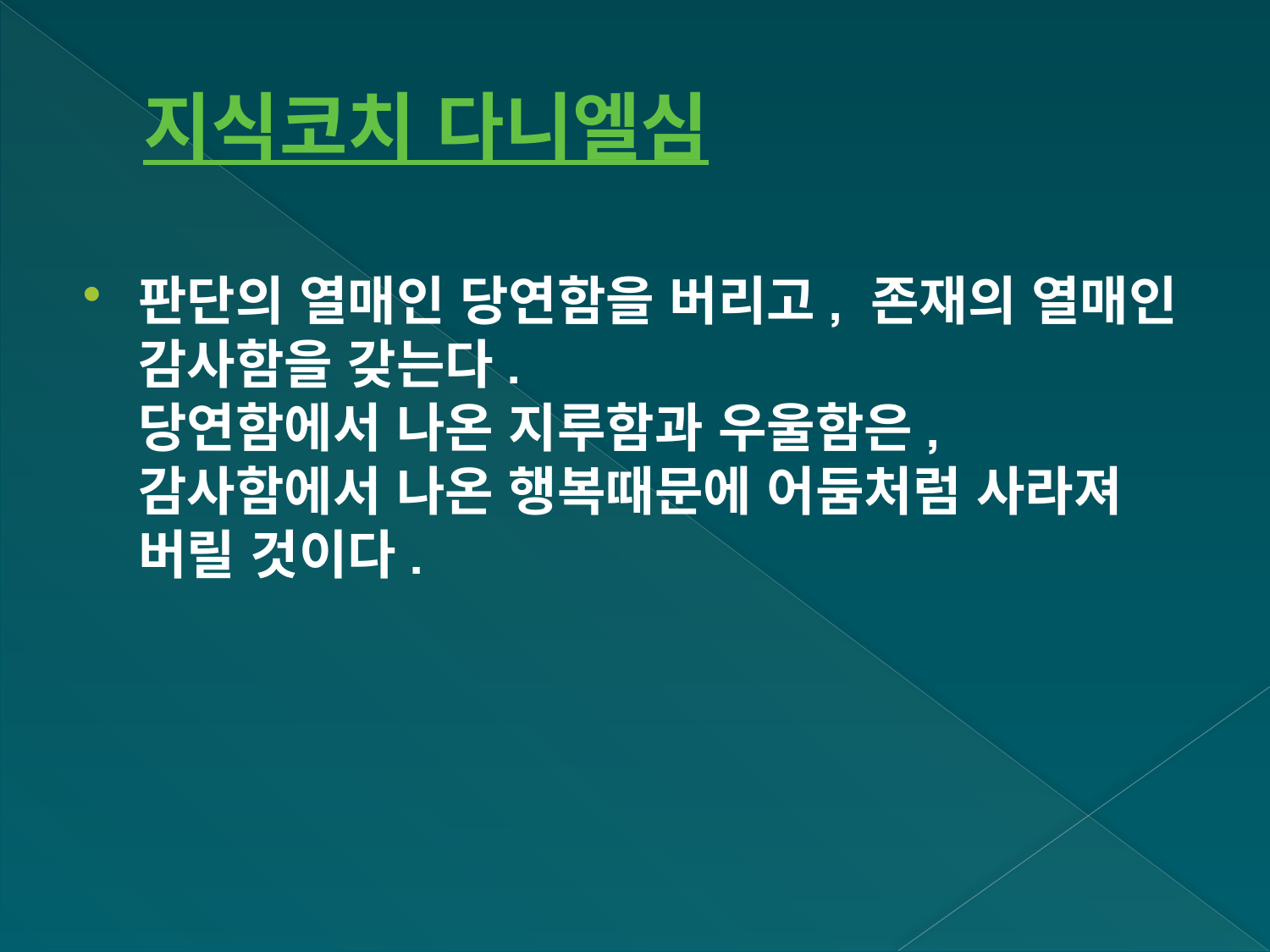

# 지식코치 다니엘심
판단의 열매인 당연함을 버리고, 존재의 열매인 감사함을 갖는다.
당연함에서 나온 지루함과 우울함은,
감사함에서 나온 행복때문에 어둠처럼 사라져 버릴 것이다.